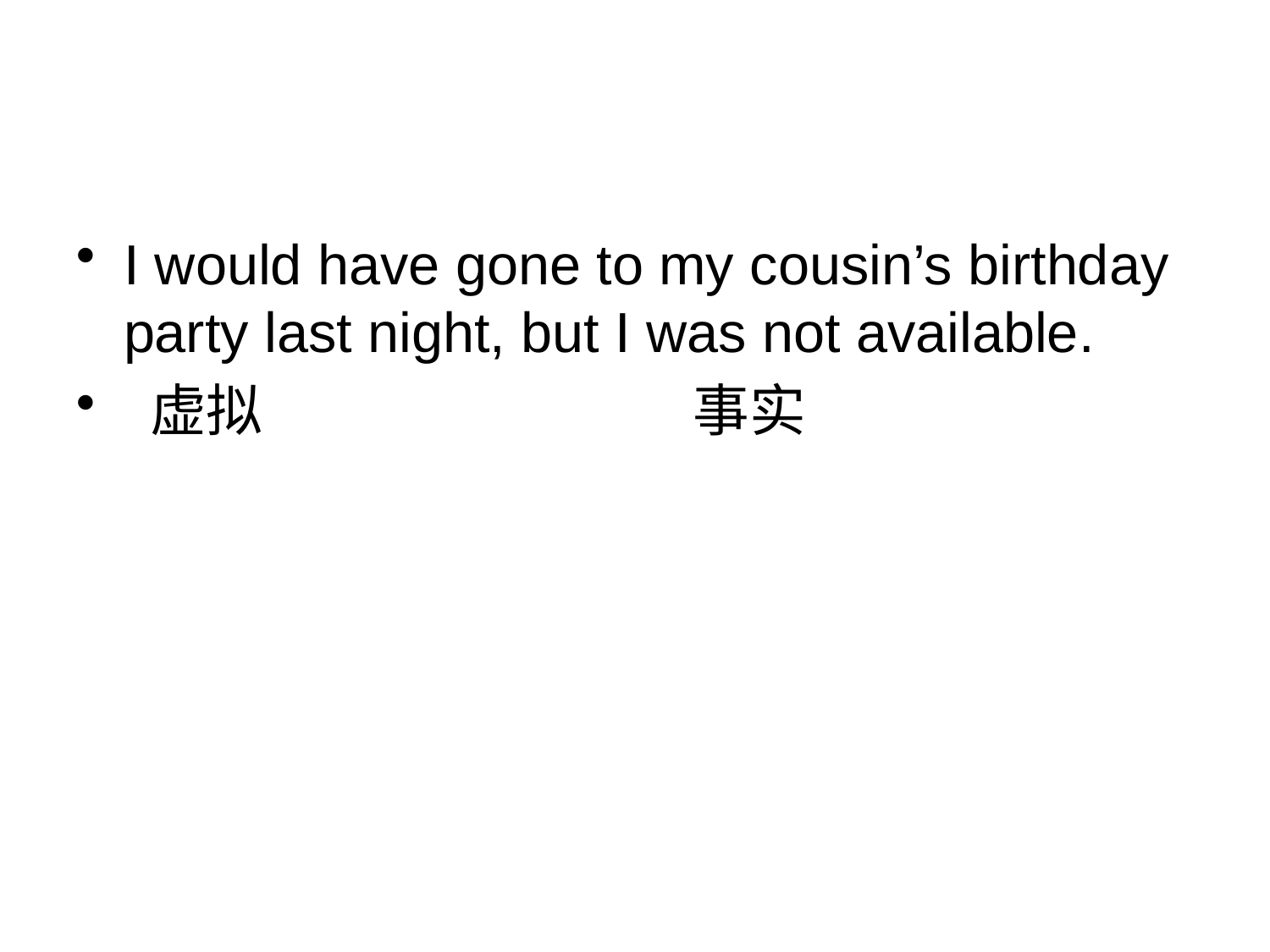

#
I would have gone to my cousin’s birthday party last night, but I was not available.
 虚拟                                  事实